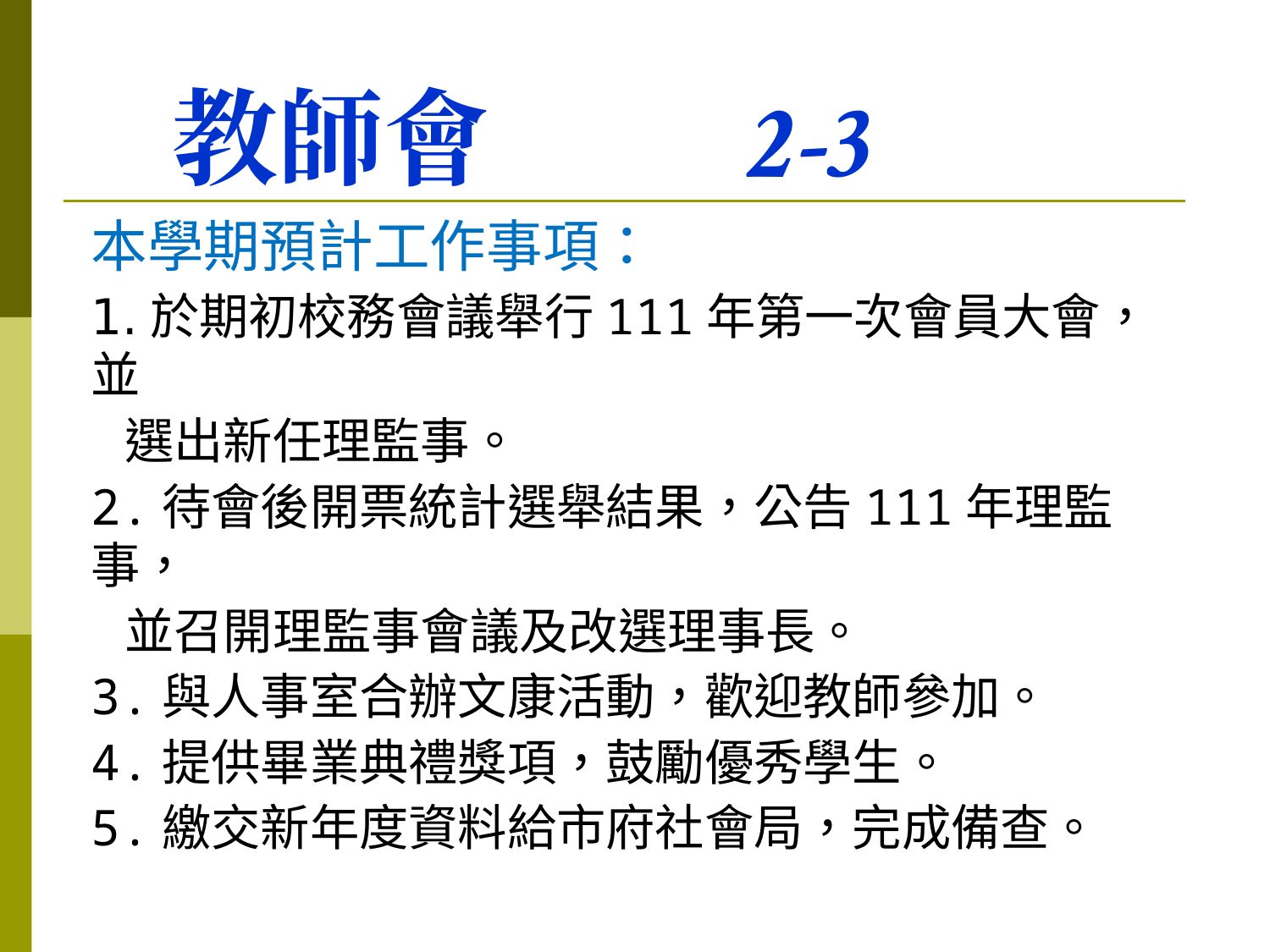

# 教師會            2-3
本學期預計工作事項：
1.於期初校務會議舉行111年第一次會員大會，並
  選出新任理監事。
2.待會後開票統計選舉結果，公告111年理監事，
  並召開理監事會議及改選理事長。
3.與人事室合辦文康活動，歡迎教師參加。
4.提供畢業典禮獎項，鼓勵優秀學生。
5.繳交新年度資料給市府社會局，完成備查。